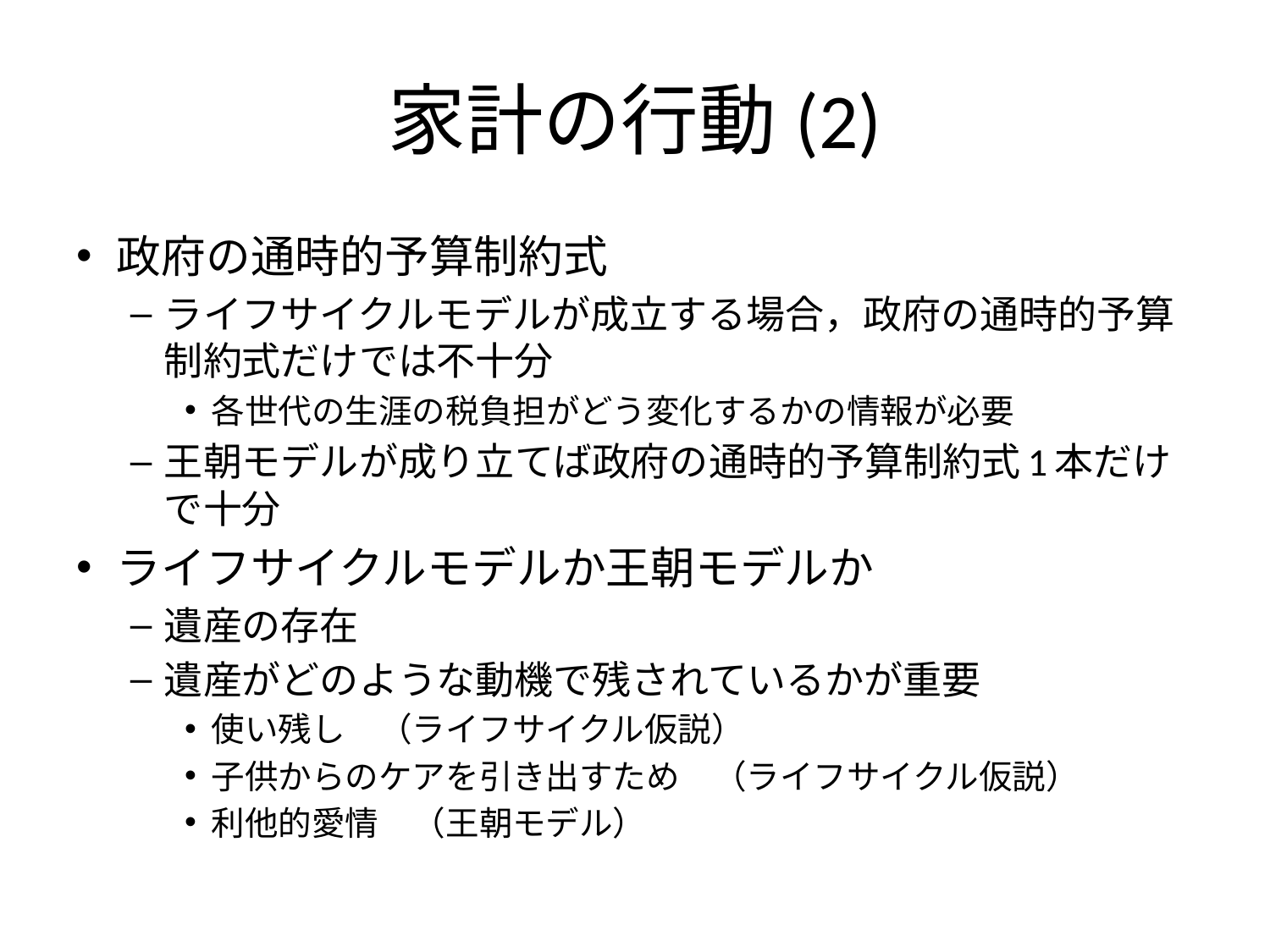

# 家計の行動(2)
政府の通時的予算制約式
ライフサイクルモデルが成立する場合，政府の通時的予算制約式だけでは不十分
各世代の生涯の税負担がどう変化するかの情報が必要
王朝モデルが成り立てば政府の通時的予算制約式1本だけで十分
ライフサイクルモデルか王朝モデルか
遺産の存在
遺産がどのような動機で残されているかが重要
使い残し　（ライフサイクル仮説）
子供からのケアを引き出すため　（ライフサイクル仮説）
利他的愛情　（王朝モデル）